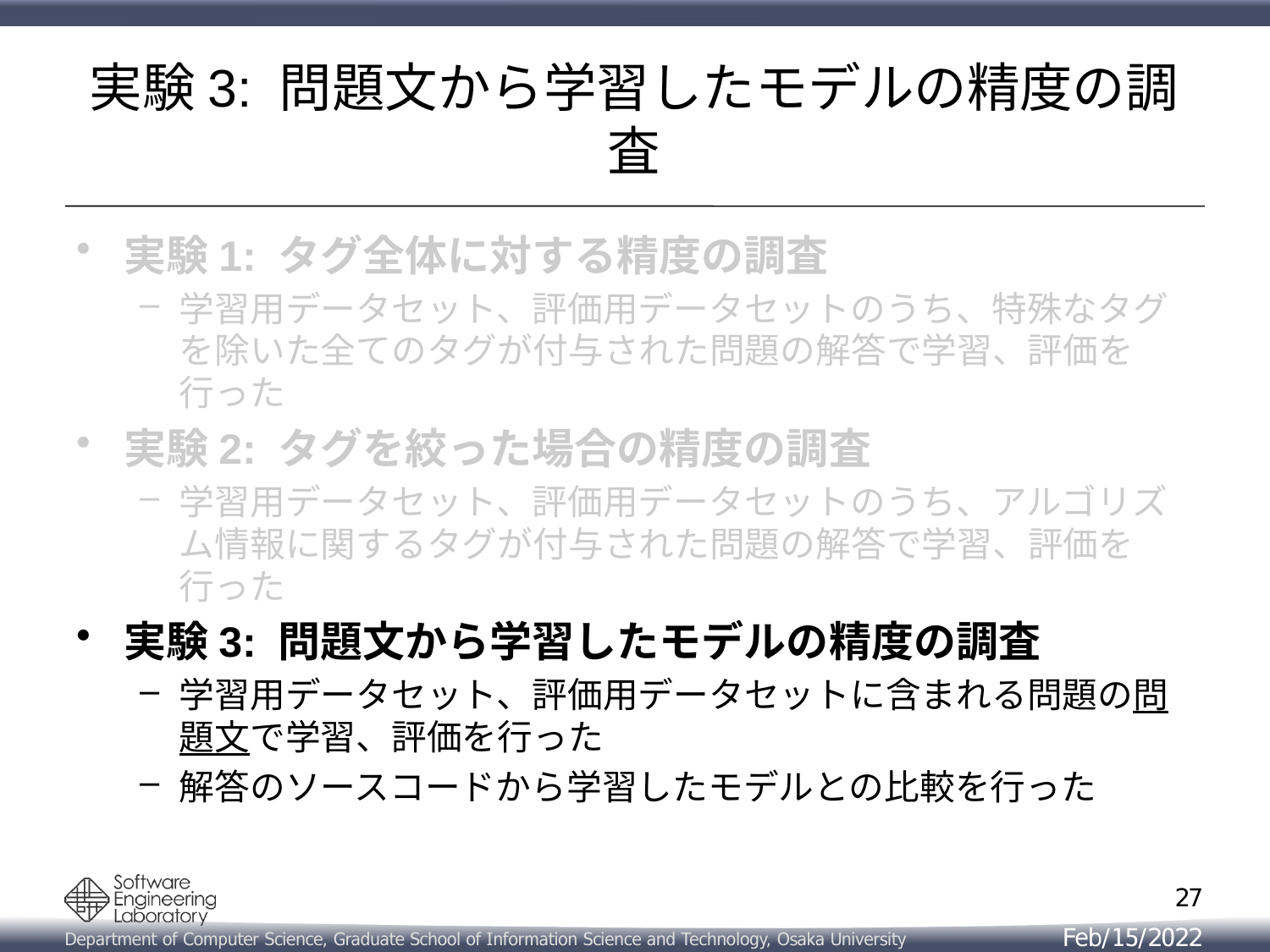

# 実験3: 問題文から学習したモデルの精度の調査
実験1: タグ全体に対する精度の調査
学習用データセット、評価用データセットのうち、特殊なタグを除いた全てのタグが付与された問題の解答で学習、評価を行った
実験2: タグを絞った場合の精度の調査
学習用データセット、評価用データセットのうち、アルゴリズム情報に関するタグが付与された問題の解答で学習、評価を行った
実験3: 問題文から学習したモデルの精度の調査
学習用データセット、評価用データセットに含まれる問題の問題文で学習、評価を行った
解答のソースコードから学習したモデルとの比較を行った
27
Feb/15/2022